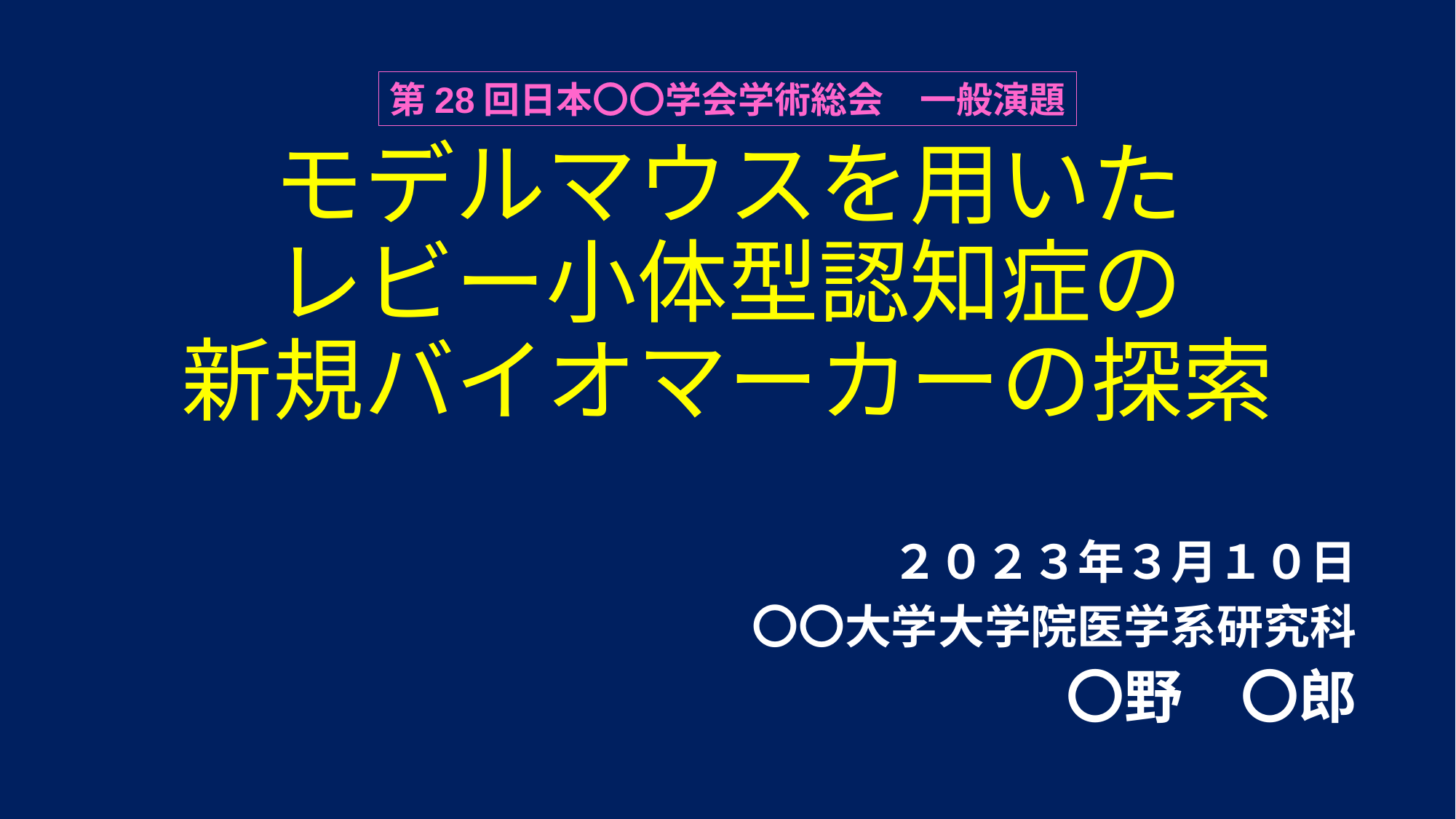

第28回日本〇〇学会学術総会　一般演題
# モデルマウスを用いた レビー小体型認知症の 新規バイオマーカーの探索
２０２３年３月１０日
〇〇大学大学院医学系研究科
〇野　〇郎